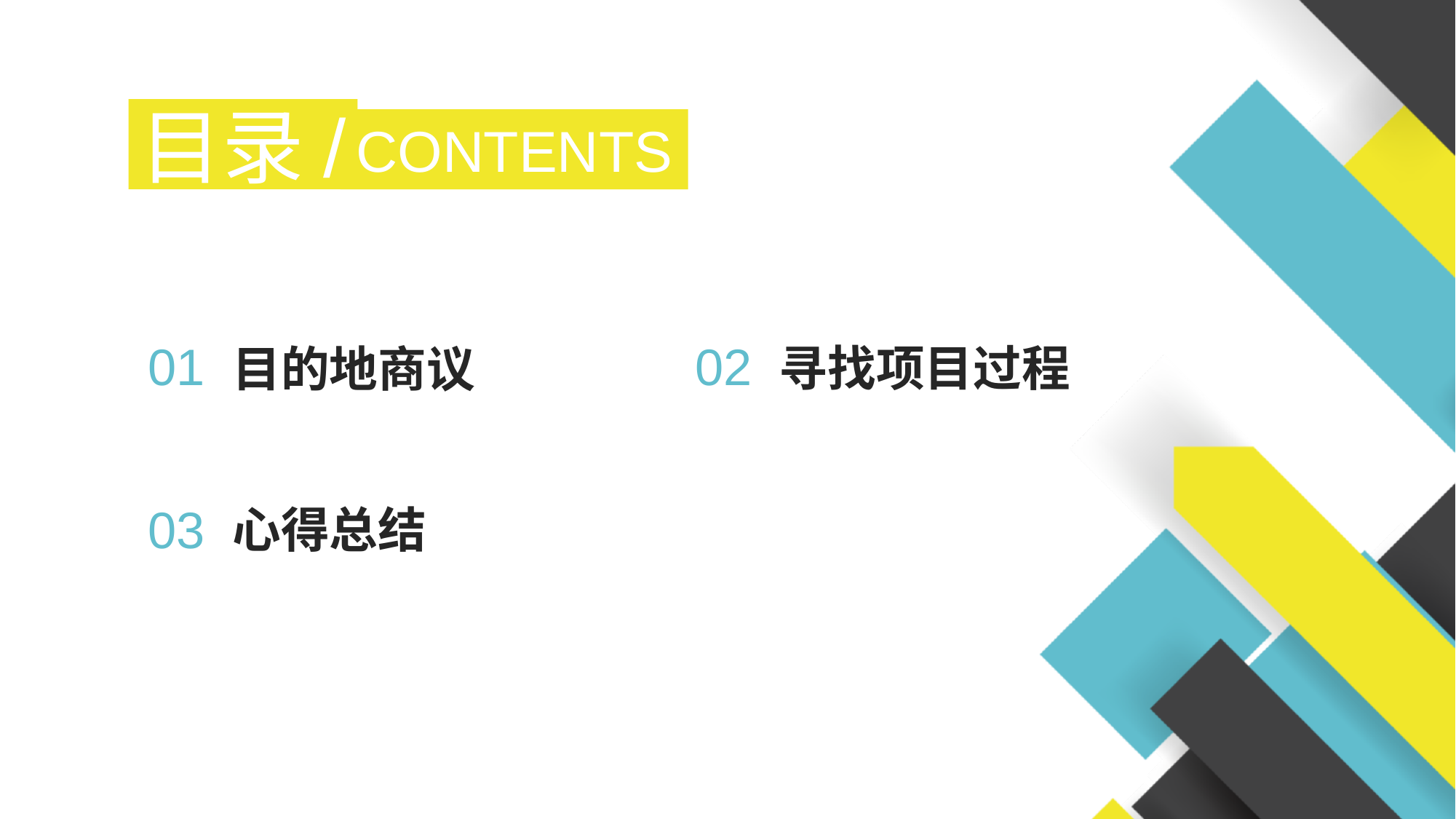

目录/
CONTENTS
02
寻找项目过程
01
目的地商议
03
心得总结